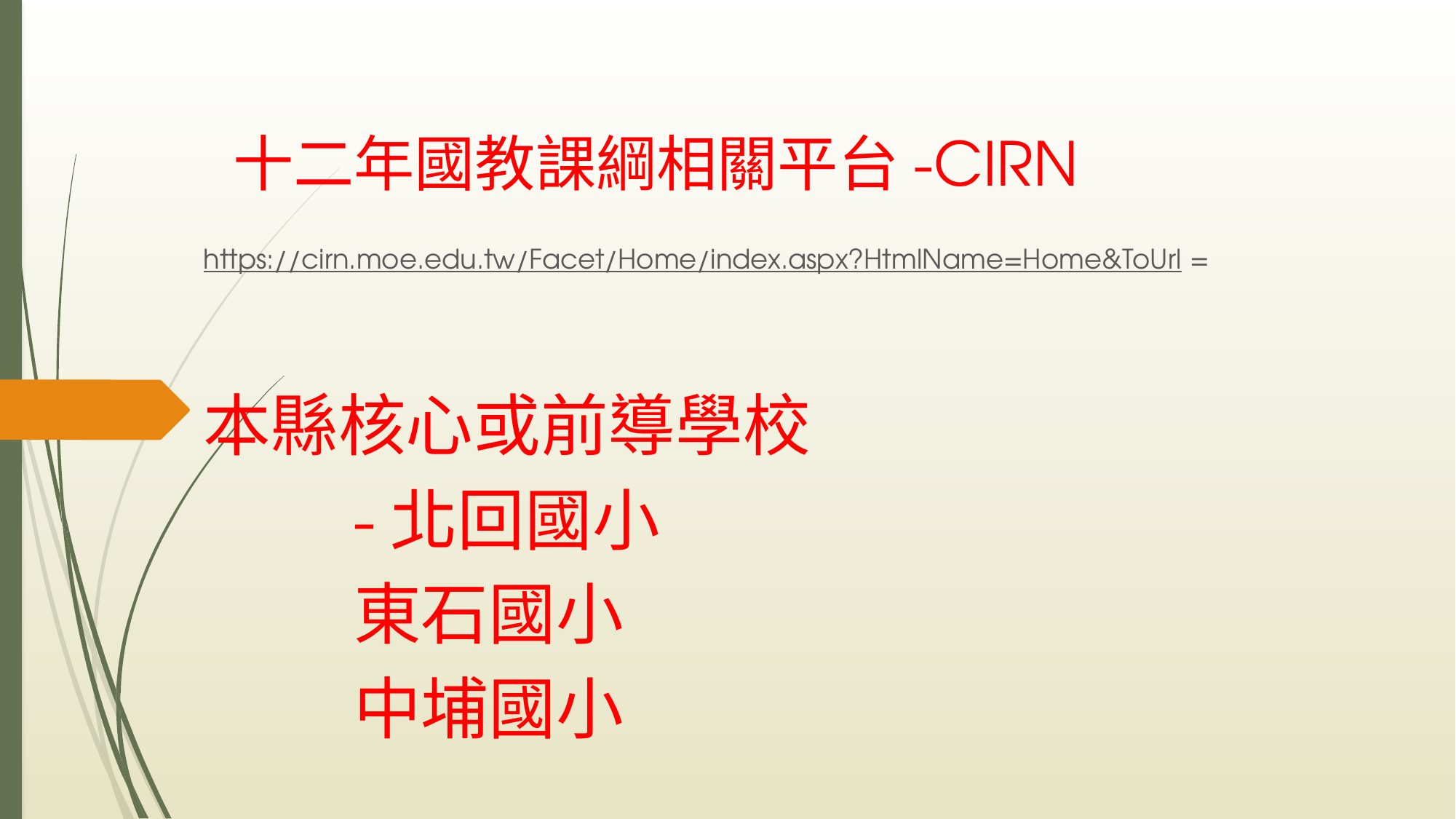

# 十二年國教課綱相關平台-CIRN
https://cirn.moe.edu.tw/Facet/Home/index.aspx?HtmlName=Home&ToUrl=

本縣核心或前導學校
        -北回國小
         東石國小
         中埔國小